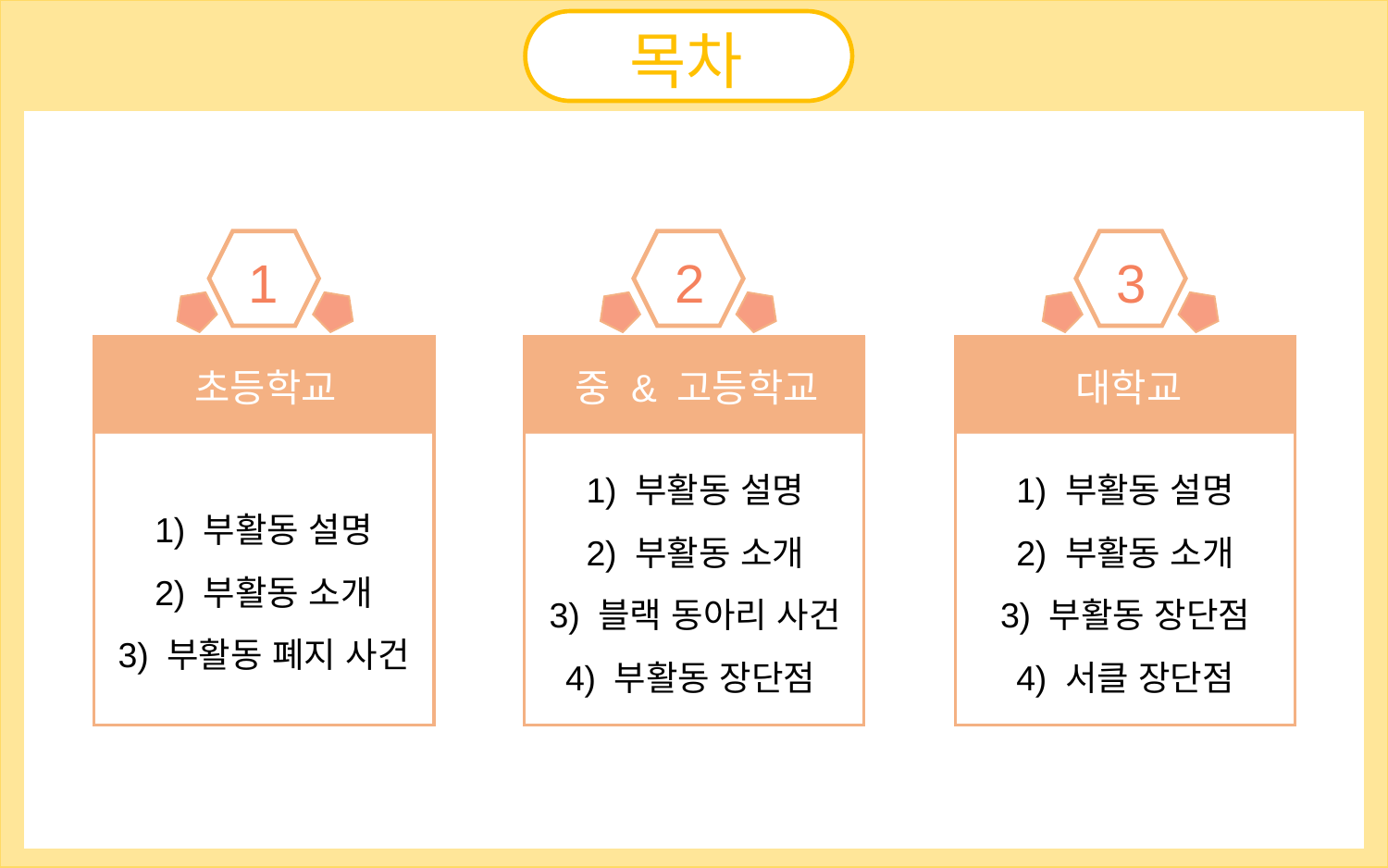

목차

1
2
3

초등학교
중 & 고등학교
대학교
1) 부활동 설명
2) 부활동 소개
3) 블랙 동아리 사건
4) 부활동 장단점
1) 부활동 설명
2) 부활동 소개
3) 부활동 장단점
4) 서클 장단점
1) 부활동 설명
2) 부활동 소개
3) 부활동 폐지 사건